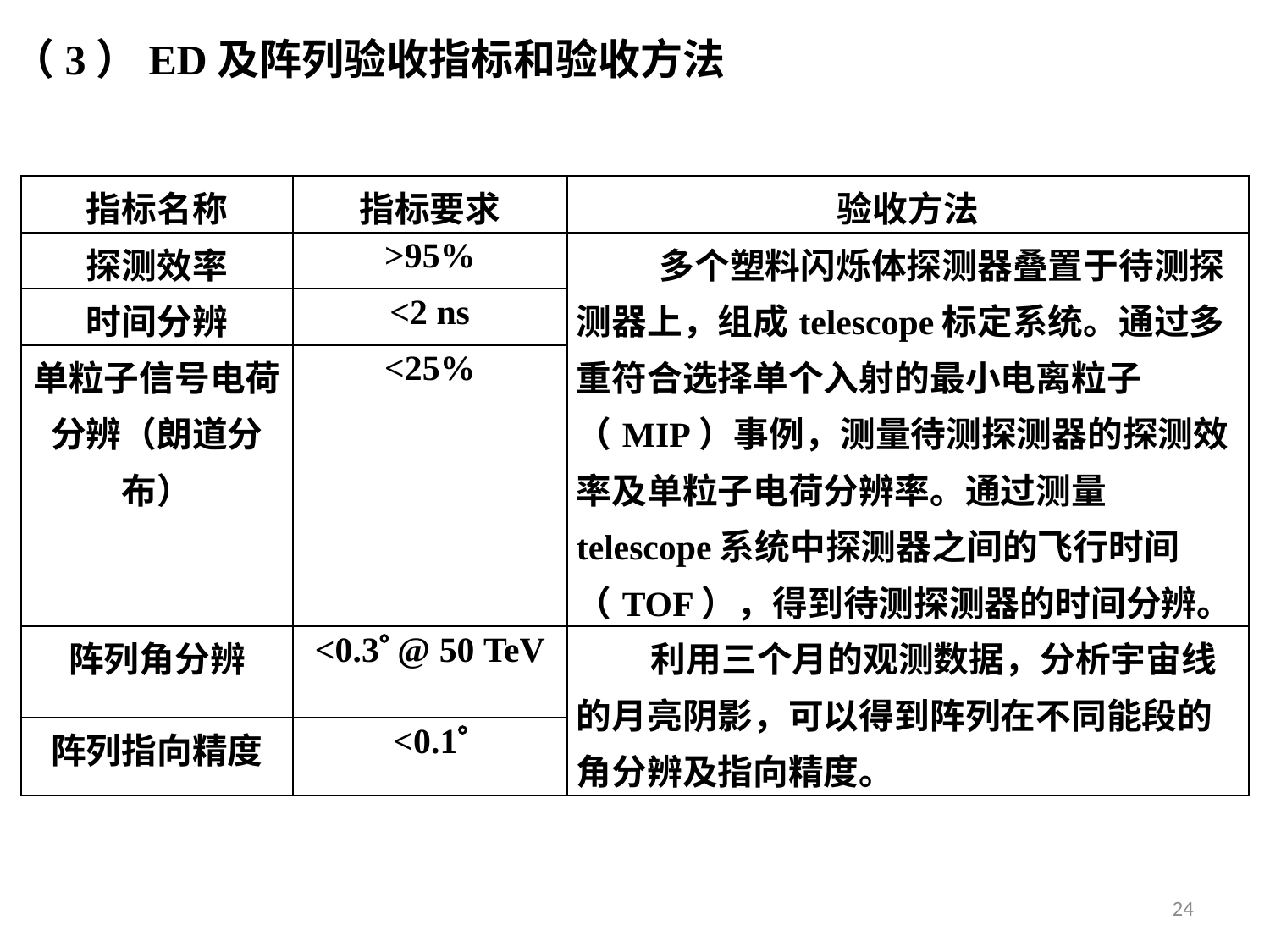

（3）ED及阵列验收指标和验收方法
| 指标名称 | 指标要求 | 验收方法 |
| --- | --- | --- |
| 探测效率 | >95% | 多个塑料闪烁体探测器叠置于待测探测器上，组成telescope标定系统。通过多重符合选择单个入射的最小电离粒子（MIP）事例，测量待测探测器的探测效率及单粒子电荷分辨率。通过测量telescope系统中探测器之间的飞行时间（TOF），得到待测探测器的时间分辨。 |
| 时间分辨 | <2 ns |  |
| 单粒子信号电荷分辨（朗道分布） | <25% |  |
| 阵列角分辨 | <0.3° @ 50 TeV | 利用三个月的观测数据，分析宇宙线的月亮阴影，可以得到阵列在不同能段的角分辨及指向精度。 |
| 阵列指向精度 | <0.1° |  |
24